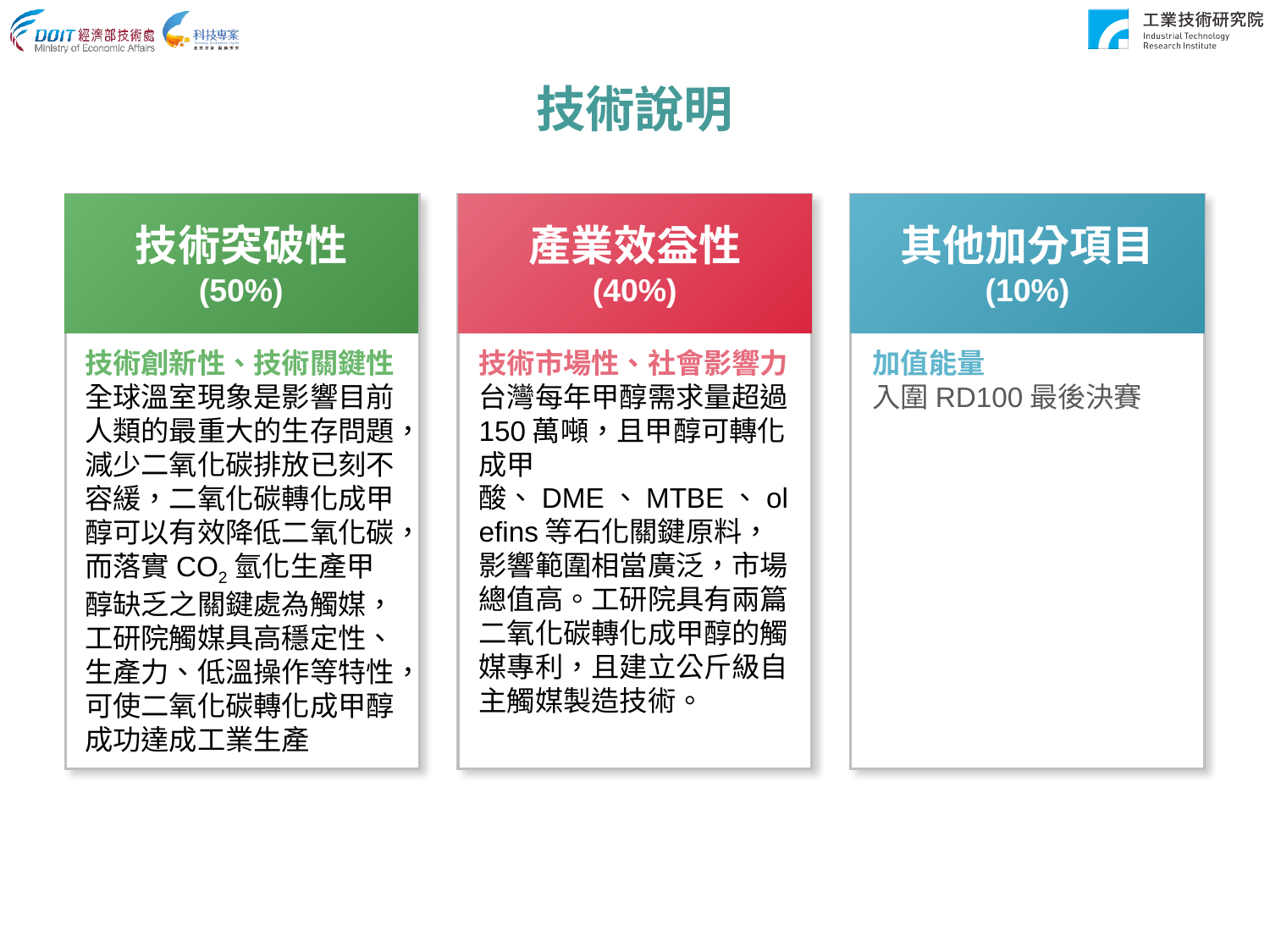

技術說明

產業效益性
(40%)

其他加分項目
(10%)
技術突破性
(50%)
技術市場性、社會影響力
台灣每年甲醇需求量超過150萬噸，且甲醇可轉化成甲酸、DME、MTBE、olefins等石化關鍵原料，影響範圍相當廣泛，市場總值高。工研院具有兩篇二氧化碳轉化成甲醇的觸媒專利，且建立公斤級自主觸媒製造技術。
加值能量
入圍RD100最後決賽
技術創新性、技術關鍵性
全球溫室現象是影響目前人類的最重大的生存問題，減少二氧化碳排放已刻不容緩，二氧化碳轉化成甲醇可以有效降低二氧化碳，而落實CO2氫化生產甲醇缺乏之關鍵處為觸媒，工研院觸媒具高穩定性、生產力、低溫操作等特性，可使二氧化碳轉化成甲醇成功達成工業生產